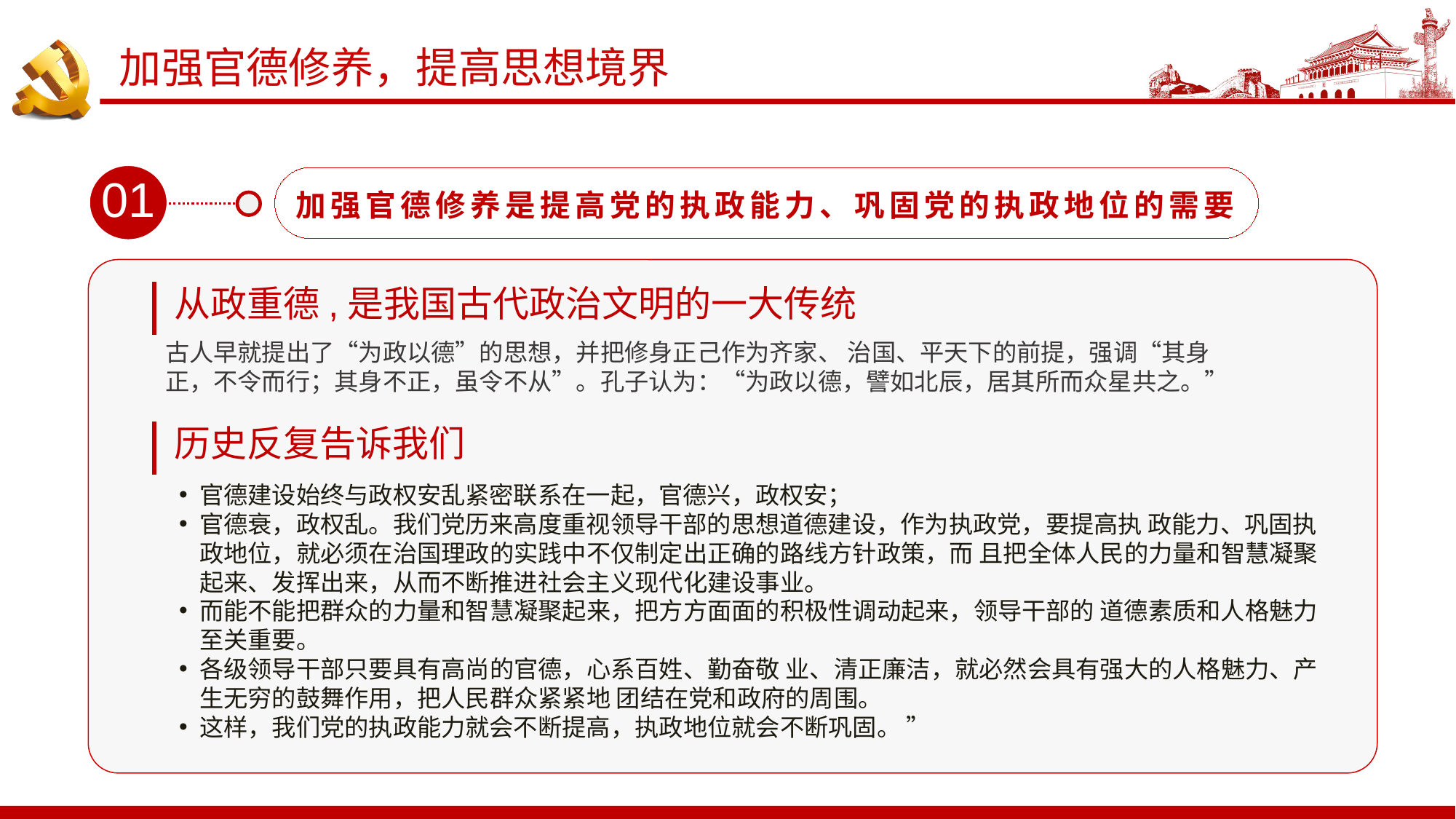

# 加强官德修养，提高思想境界
01

加强官德修养是提高党的执政能力、巩固党的执政地位的需要

从政重德,是我国古代政治文明的一大传统
古人早就提出了“为政以德”的思想，并把修身正己作为齐家、 治国、平天下的前提，强调“其身正，不令而行；其身不正，虽令不从”。孔子认为：“为政以德，譬如北辰，居其所而众星共之。”
历史反复告诉我们
官德建设始终与政权安乱紧密联系在一起，官德兴，政权安；
官德衰，政权乱。我们党历来高度重视领导干部的思想道德建设，作为执政党，要提高执 政能力、巩固执政地位，就必须在治国理政的实践中不仅制定出正确的路线方针政策，而 且把全体人民的力量和智慧凝聚起来、发挥出来，从而不断推进社会主义现代化建设事业。
而能不能把群众的力量和智慧凝聚起来，把方方面面的积极性调动起来，领导干部的 道德素质和人格魅力至关重要。
各级领导干部只要具有高尚的官德，心系百姓、勤奋敬 业、清正廉洁，就必然会具有强大的人格魅力、产生无穷的鼓舞作用，把人民群众紧紧地 团结在党和政府的周围。
这样，我们党的执政能力就会不断提高，执政地位就会不断巩固。 ”